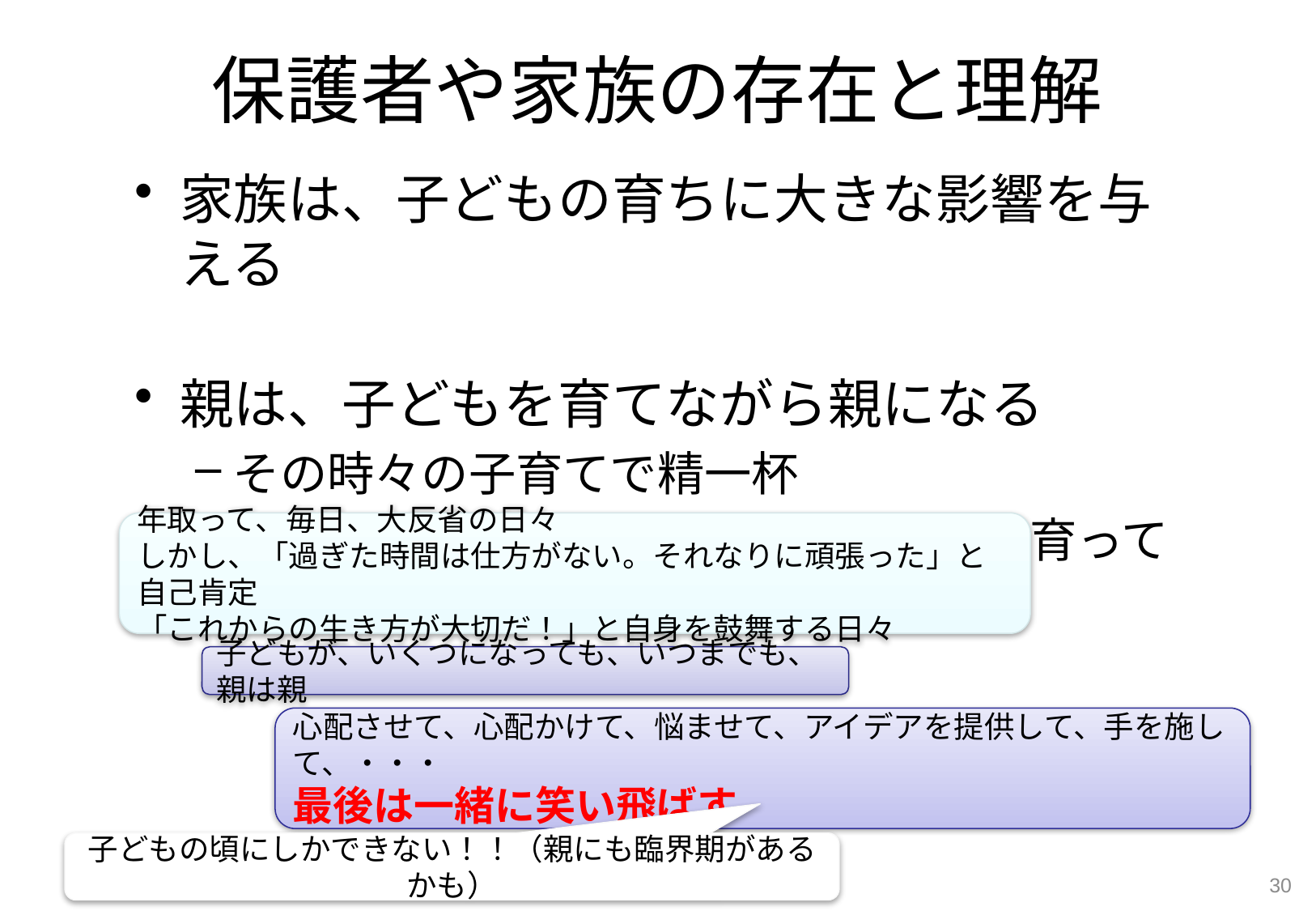

# 保護者や家族の存在と理解
家族は、子どもの育ちに大きな影響を与える

親は、子どもを育てながら親になる
その時々の子育てで精一杯
振りかえる余裕がでたとき、子どもは育っている
年取って、毎日、大反省の日々
しかし、「過ぎた時間は仕方がない。それなりに頑張った」と自己肯定
「これからの生き方が大切だ！」と自身を鼓舞する日々
子どもが、いくつになっても、いつまでも、親は親
心配させて、心配かけて、悩ませて、アイデアを提供して、手を施して、・・・
最後は一緒に笑い飛ばす
子どもの頃にしかできない！！（親にも臨界期があるかも）
30